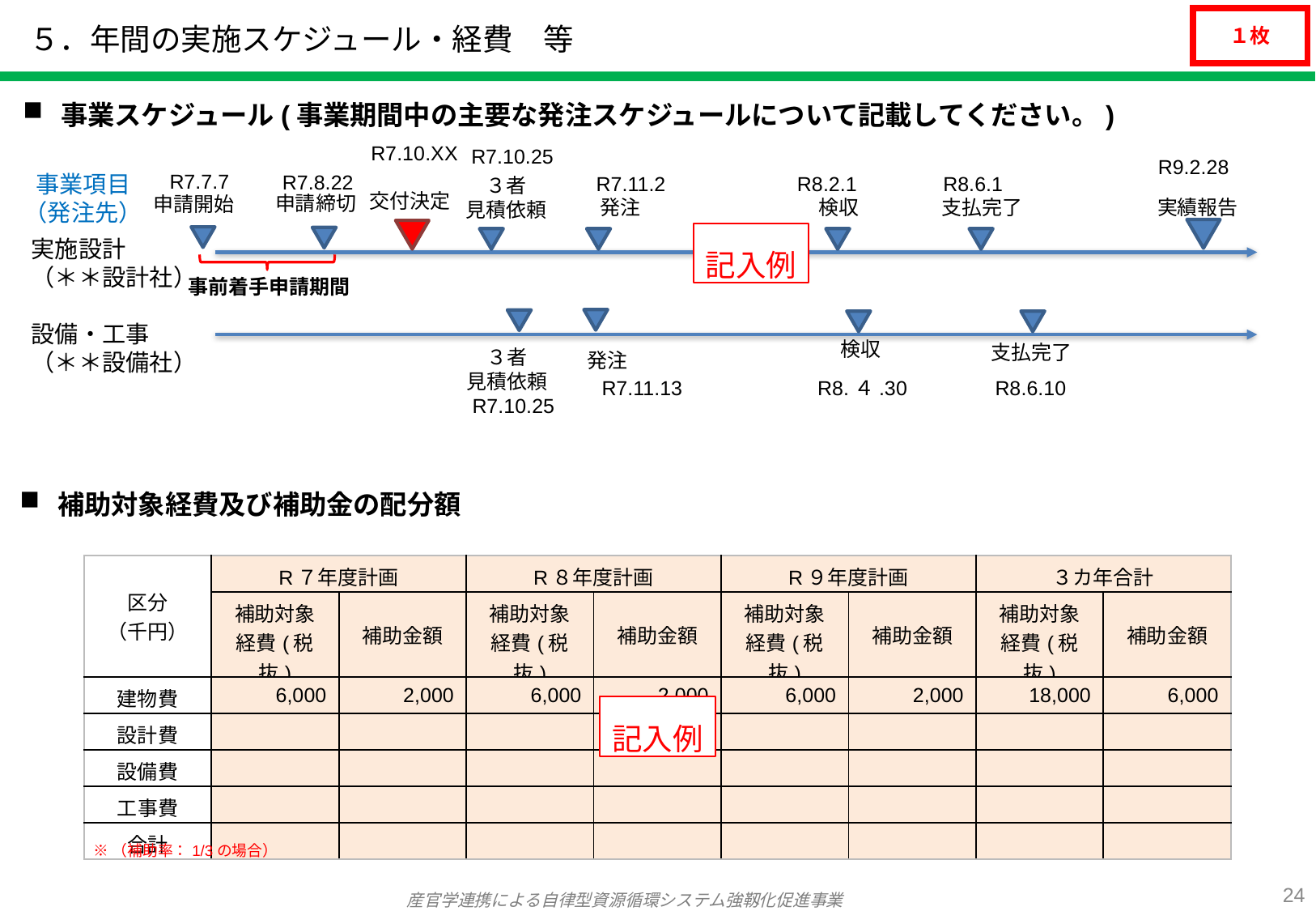

# ５．年間の実施スケジュール・経費　等
１枚
事業スケジュール(事業期間中の主要な発注スケジュールについて記載してください。)
R7.10.XX
R7.10.25
R9.2.28
事業項目
（発注先）
R7.7.7
R7.8.22
R7.11.2
R8.2.1
R8.6.1
３者
見積依頼
交付決定
申請締切
申請開始
発注
検収
支払完了
実績報告

記入例

実施設計
（＊＊設計社）

事前着手申請期間

設備・工事
（＊＊設備社）
検収
支払完了
３者
見積依頼
発注
R7.11.13
R8.４.30
R8.6.10
R7.10.25
補助対象経費及び補助金の配分額
| 区分 （千円） | R７年度計画 |  | R８年度計画 |  | R９年度計画 |  | ３カ年合計 |  |
| --- | --- | --- | --- | --- | --- | --- | --- | --- |
|  | 補助対象 経費(税抜) | 補助金額 | 補助対象 経費(税抜) | 補助金額 | 補助対象 経費(税抜) | 補助金額 | 補助対象 経費(税抜) | 補助金額 |
| 建物費 | 6,000 | 2,000 | 6,000 | 2,000 | 6,000 | 2,000 | 18,000 | 6,000 |
| 設計費 |  |  |  |  |  |  |  |  |
| 設備費 |  |  |  |  |  |  |  |  |
| 工事費 |  |  |  |  |  |  |  |  |
| 合計 |  |  |  |  |  |  |  |  |
記入例
※（補助率：1/3の場合）
24